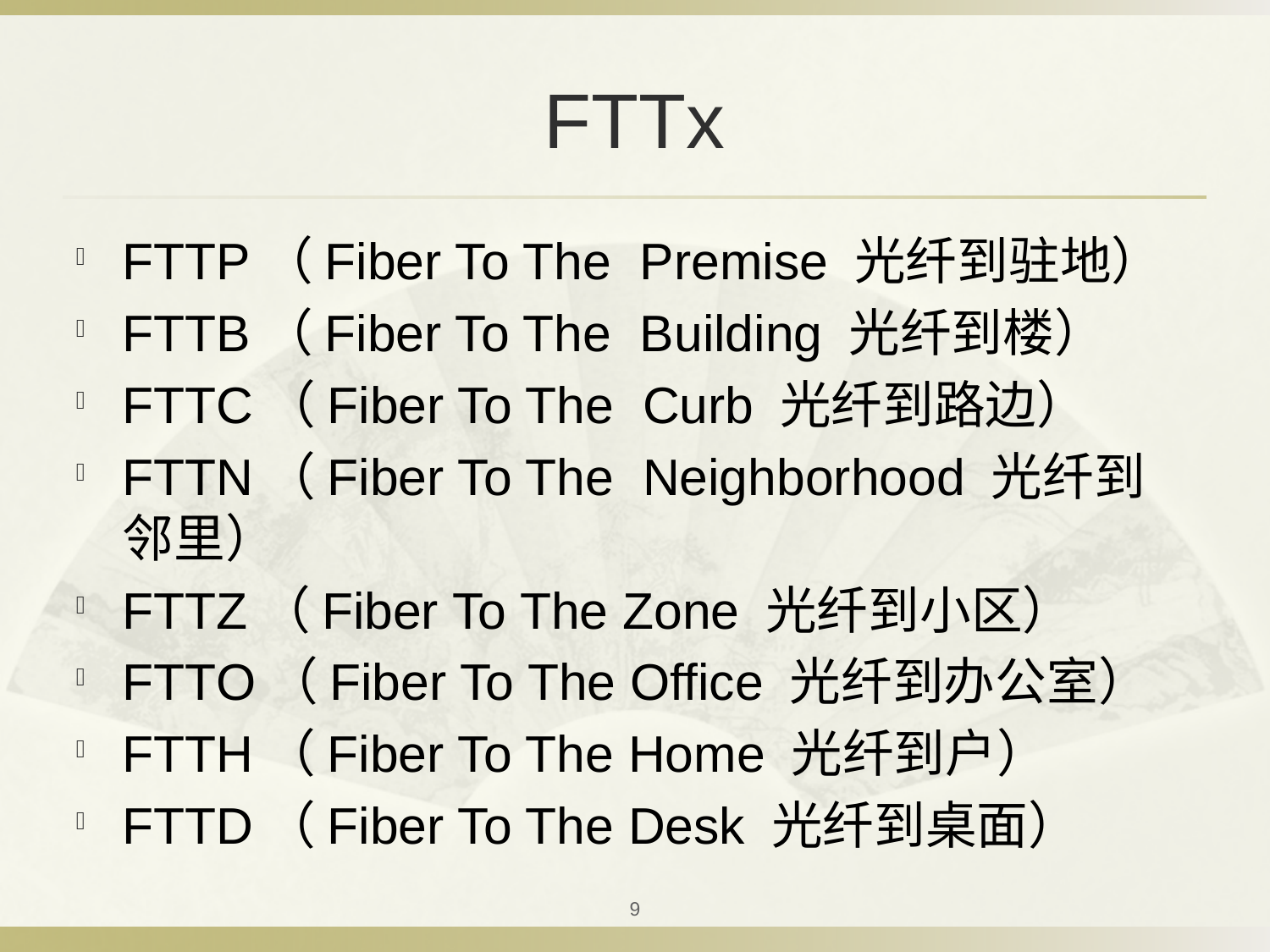

# FTTx
FTTP（Fiber To The  Premise 光纤到驻地）
FTTB（Fiber To The  Building 光纤到楼）
FTTC（Fiber To The  Curb 光纤到路边）
FTTN（Fiber To The  Neighborhood 光纤到邻里）
FTTZ（Fiber To The Zone 光纤到小区）
FTTO（Fiber To The Office 光纤到办公室）
FTTH（Fiber To The Home 光纤到户）
FTTD（Fiber To The Desk 光纤到桌面）
9